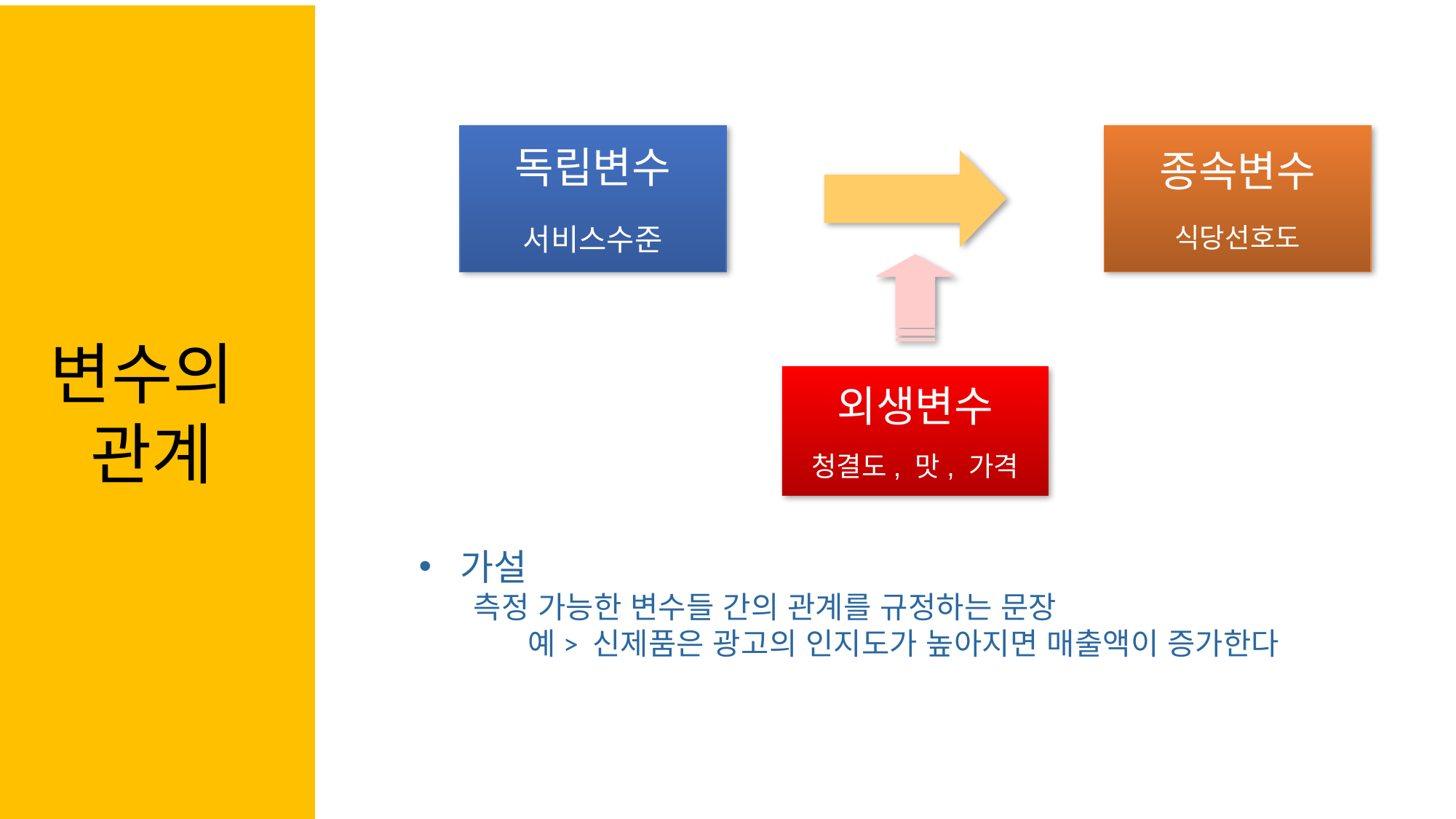

# 변수의 관계
독립변수

서비스수준
종속변수

식당선호도

외생변수

청결도, 맛, 가격
가설
측정 가능한 변수들 간의 관계를 규정하는 문장
예> 신제품은 광고의 인지도가 높아지면 매출액이 증가한다